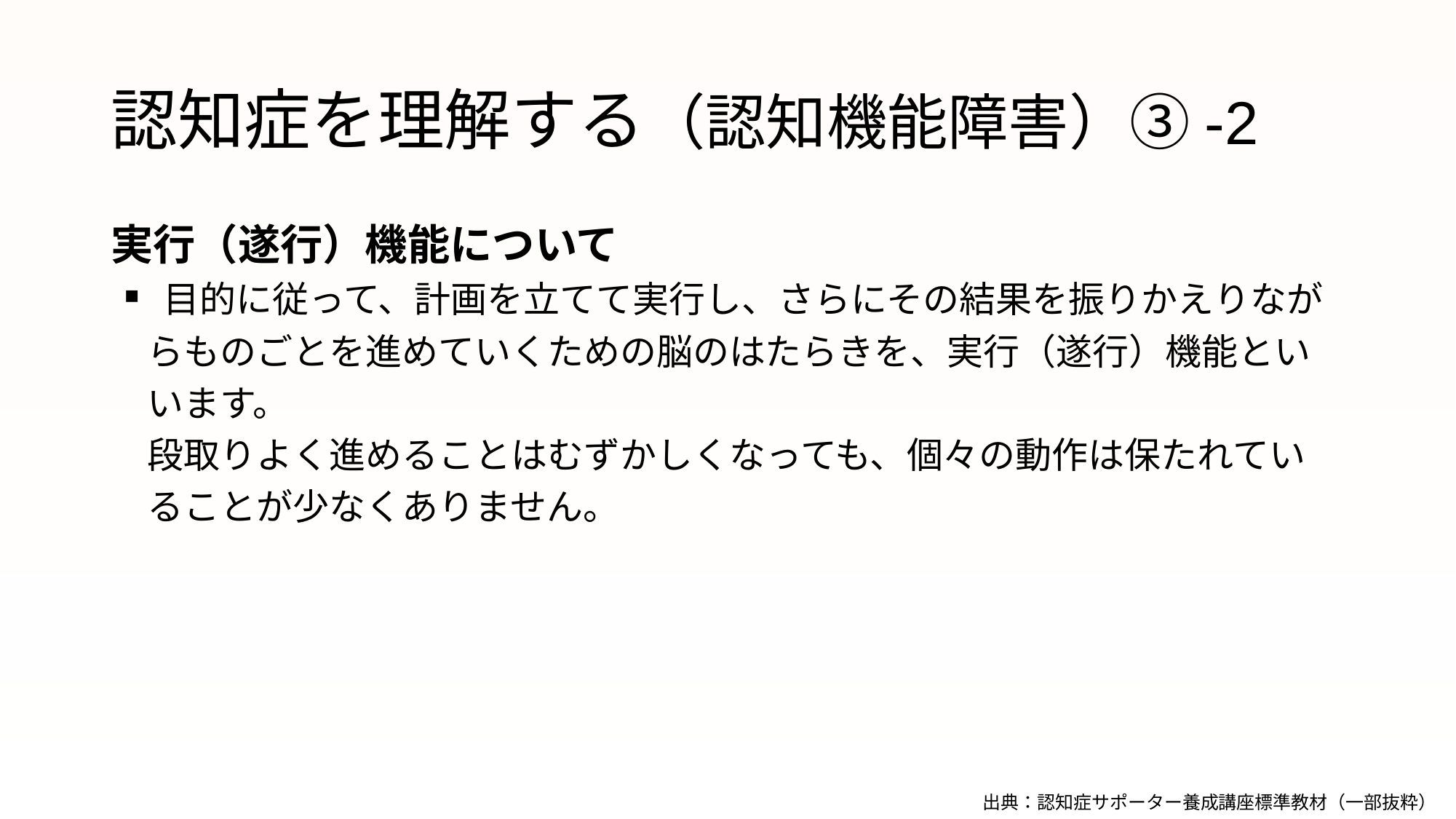

# 認知症を理解する（認知機能障害）③-2
実行（遂行）機能について
▪目的に従って、計画を立てて実行し、さらにその結果を振りかえりなが
　らものごとを進めていくための脳のはたらきを、実行（遂行）機能とい
　います。
　段取りよく進めることはむずかしくなっても、個々の動作は保たれてい
　ることが少なくありません。

出典：認知症サポーター養成講座標準教材（一部抜粋）